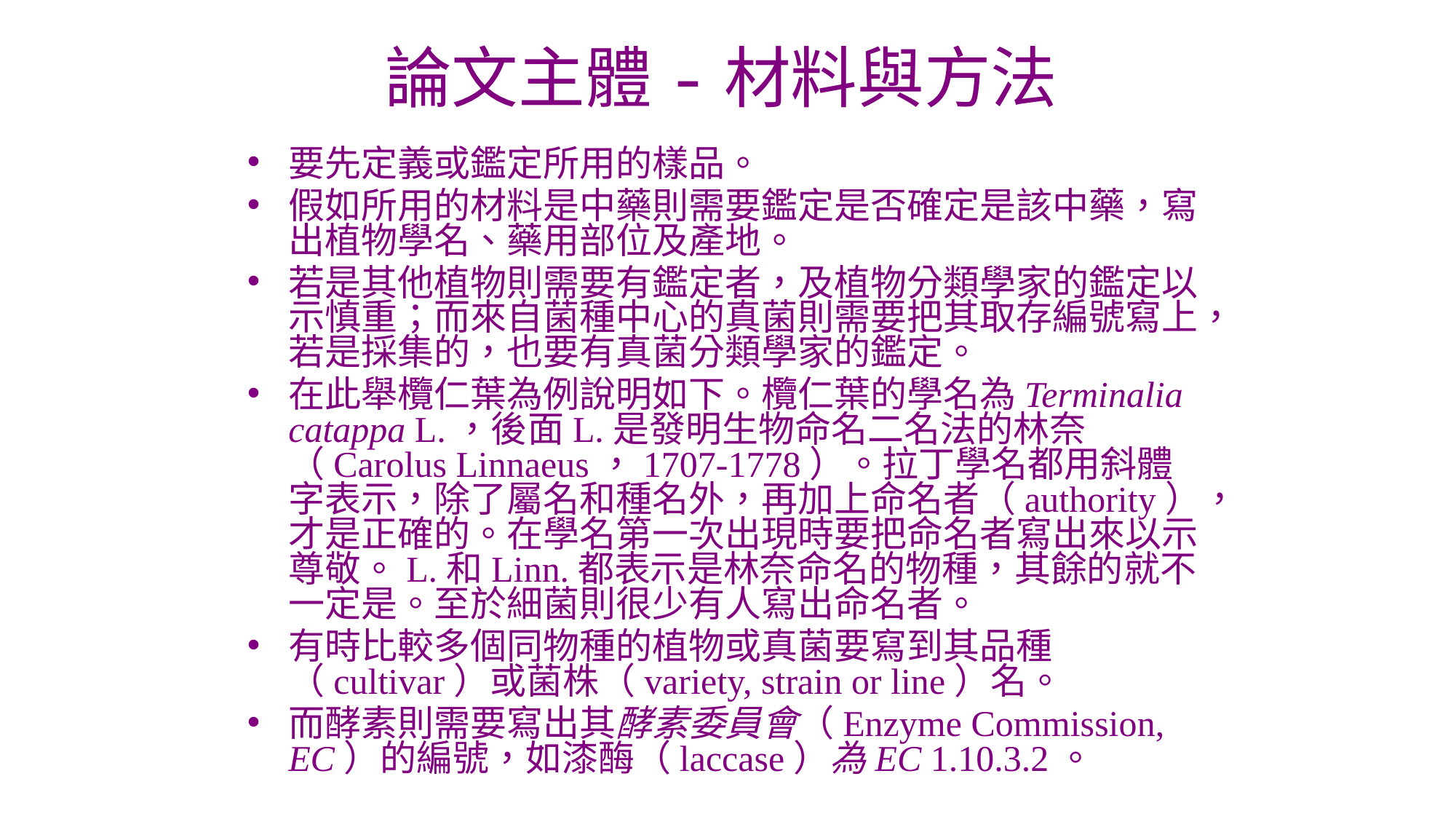

# 論文主體-材料與方法
要先定義或鑑定所用的樣品。
假如所用的材料是中藥則需要鑑定是否確定是該中藥，寫出植物學名、藥用部位及產地。
若是其他植物則需要有鑑定者，及植物分類學家的鑑定以示慎重；而來自菌種中心的真菌則需要把其取存編號寫上，若是採集的，也要有真菌分類學家的鑑定。
在此舉欖仁葉為例說明如下。欖仁葉的學名為Terminalia catappa L.，後面L.是發明生物命名二名法的林奈（Carolus Linnaeus，1707-1778）。拉丁學名都用斜體字表示，除了屬名和種名外，再加上命名者（authority），才是正確的。在學名第一次出現時要把命名者寫出來以示尊敬。L.和Linn.都表示是林奈命名的物種，其餘的就不一定是。至於細菌則很少有人寫出命名者。
有時比較多個同物種的植物或真菌要寫到其品種（cultivar）或菌株（variety, strain or line）名。
而酵素則需要寫出其酵素委員會（Enzyme Commission, EC）的編號，如漆酶（laccase）為EC 1.10.3.2。